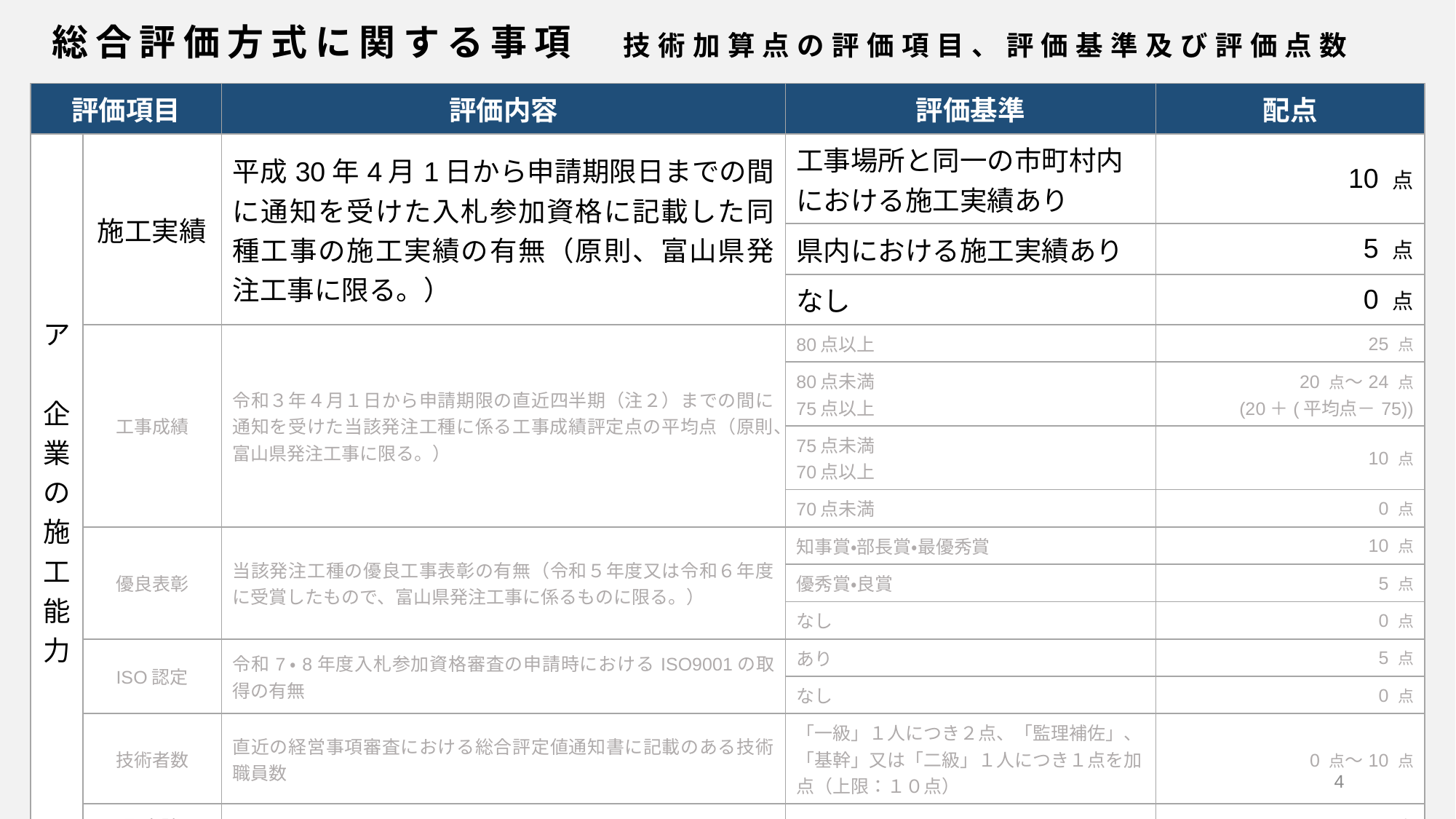

総合評価方式に関する事項　技術加算点の評価項目、評価基準及び評価点数
| 評価項目 |  | 評価内容 | 評価基準 | 配点 |
| --- | --- | --- | --- | --- |
| ア　企業の施工能力 | 施工実績 | 平成30年4月1日から申請期限日までの間に通知を受けた入札参加資格に記載した同種工事の施工実績の有無（原則、富山県発注工事に限る。） | 工事場所と同一の市町村内における施工実績あり | 10 点 |
|  |  |  | 県内における施工実績あり | 5 点 |
|  |  |  | なし | 0 点 |
|  | 工事成績 | 令和３年４月１日から申請期限の直近四半期（注２）までの間に通知を受けた当該発注工種に係る工事成績評定点の平均点（原則、富山県発注工事に限る。） | 80点以上 | 25 点 |
|  |  |  | 80点未満 75点以上 | 20 点～24 点 (20＋(平均点－75)) |
|  |  |  | 75点未満 70点以上 | 10 点 |
|  |  |  | 70点未満 | 0 点 |
|  | 優良表彰 | 当該発注工種の優良工事表彰の有無（令和５年度又は令和６年度に受賞したもので、富山県発注工事に係るものに限る。） | 知事賞・部長賞・最優秀賞 | 10 点 |
|  |  |  | 優秀賞・良賞 | 5 点 |
|  |  |  | なし | 0 点 |
|  | ISO認定 | 令和7・8年度入札参加資格審査の申請時におけるISO9001の取得の有無 | あり | 5 点 |
|  |  |  | なし | 0 点 |
|  | 技術者数 | 直近の経営事項審査における総合評定値通知書に記載のある技術職員数 | 「一級」１人につき２点、「監理補佐」、「基幹」又は「二級」１人につき１点を加点（上限：１０点） | 0 点～10 点 |
|  | 配点計 |  |  | 60 点 |
4